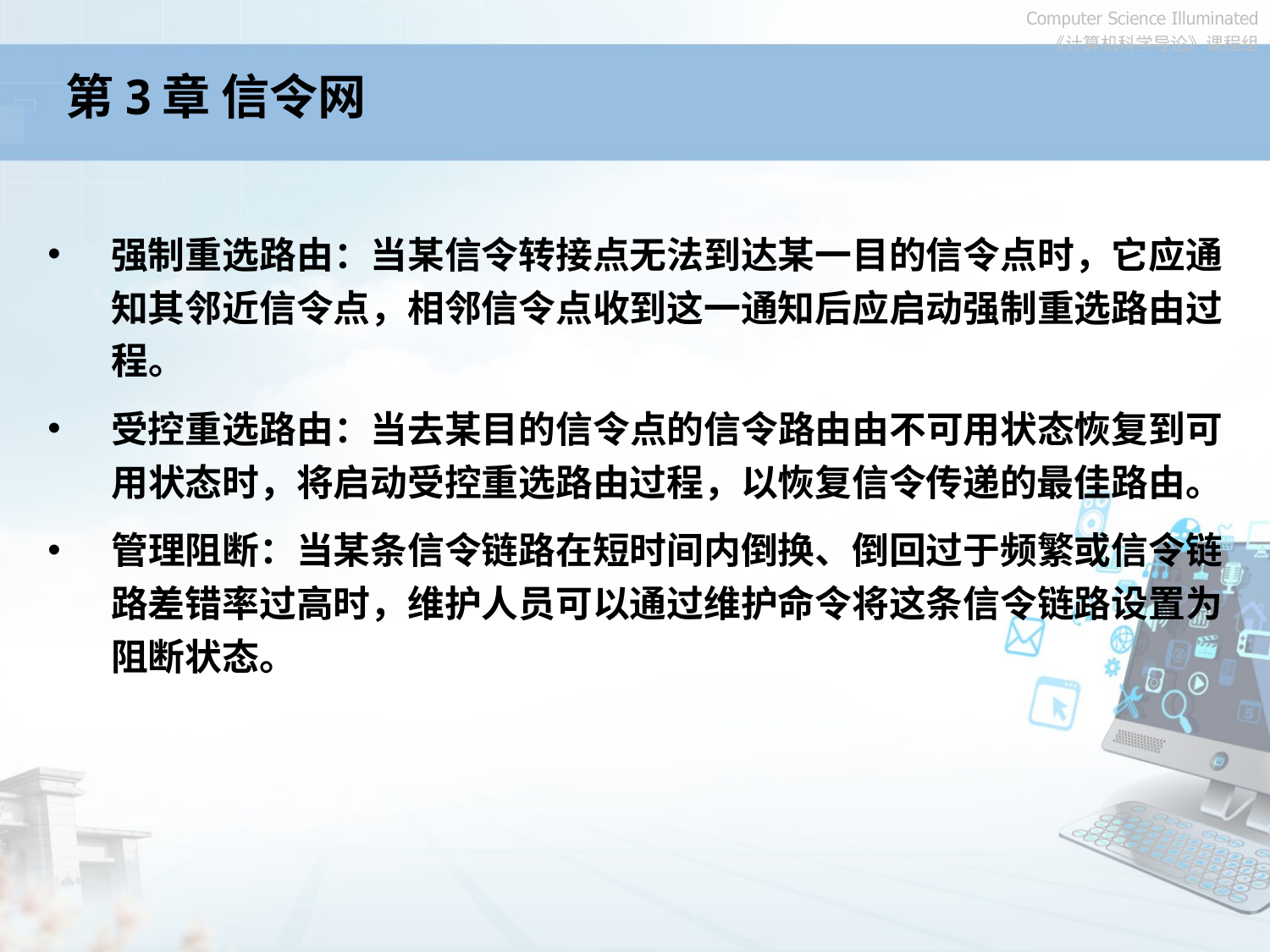

# 第3章 信令网
强制重选路由：当某信令转接点无法到达某一目的信令点时，它应通知其邻近信令点，相邻信令点收到这一通知后应启动强制重选路由过程。
受控重选路由：当去某目的信令点的信令路由由不可用状态恢复到可用状态时，将启动受控重选路由过程，以恢复信令传递的最佳路由。
管理阻断：当某条信令链路在短时间内倒换、倒回过于频繁或信令链路差错率过高时，维护人员可以通过维护命令将这条信令链路设置为阻断状态。